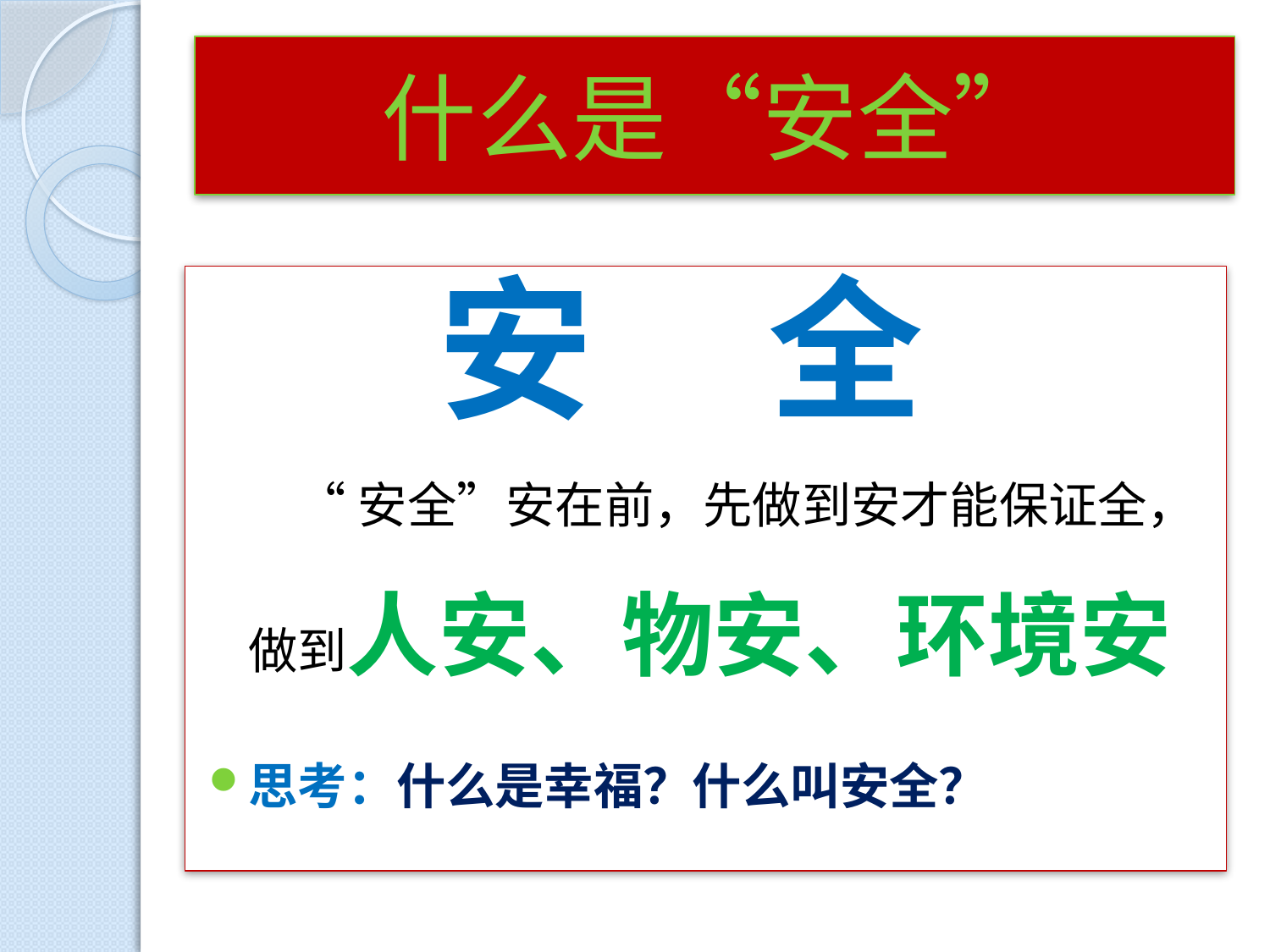

# 什么是“安全”
       安     全
        “安全”安在前，先做到安才能保证全，做到人安、物安、环境安

思考：什么是幸福？什么叫安全？